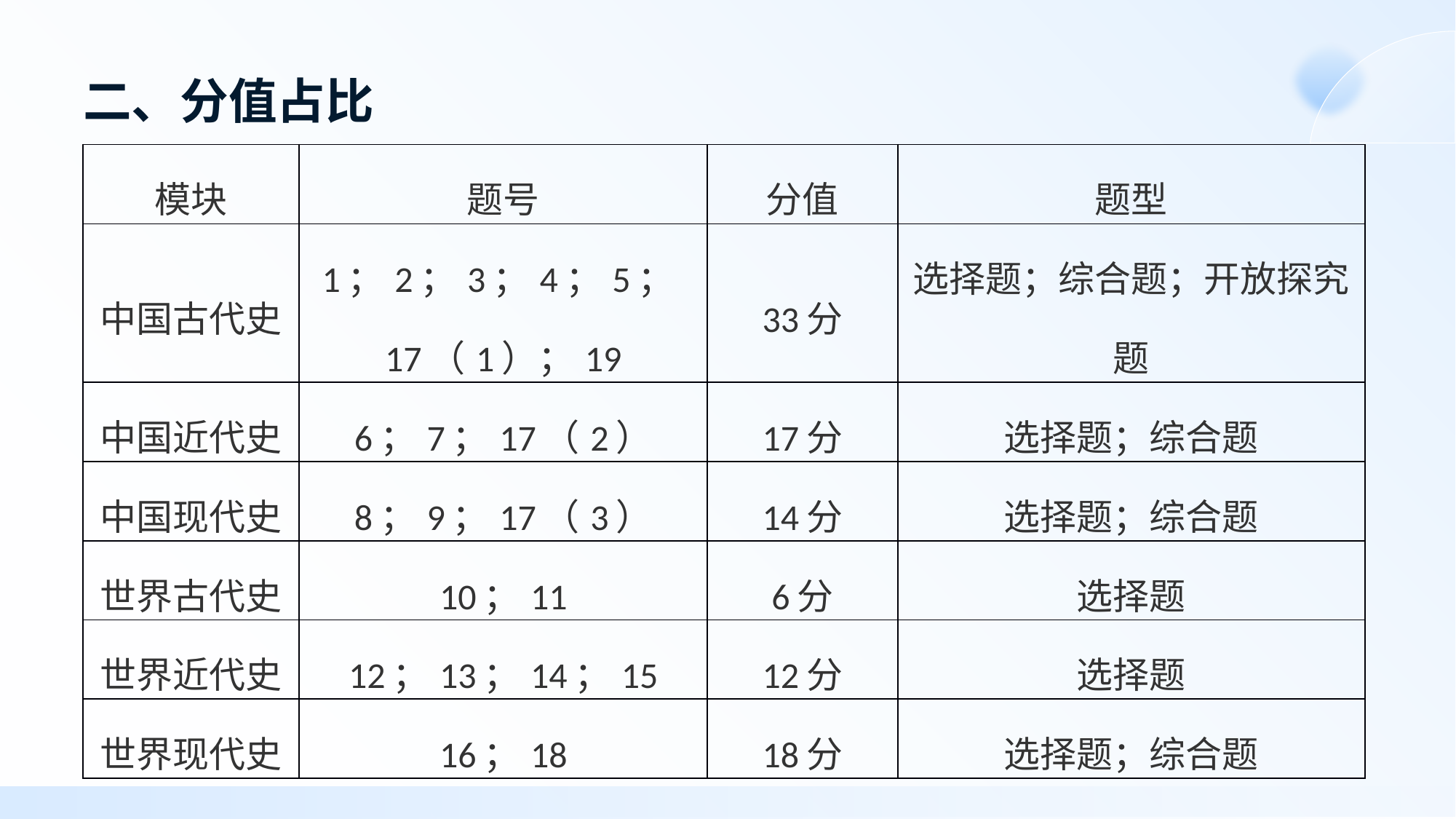

# 二、分值占比
| 模块 | 题号 | 分值 | 题型 |
| --- | --- | --- | --- |
| 中国古代史 | 1；2；3；4；5；17（1）；19 | 33分 | 选择题；综合题；开放探究题 |
| 中国近代史 | 6；7；17（2） | 17分 | 选择题；综合题 |
| 中国现代史 | 8；9；17（3） | 14分 | 选择题；综合题 |
| 世界古代史 | 10；11 | 6分 | 选择题 |
| 世界近代史 | 12；13；14；15 | 12分 | 选择题 |
| 世界现代史 | 16；18 | 18分 | 选择题；综合题 |